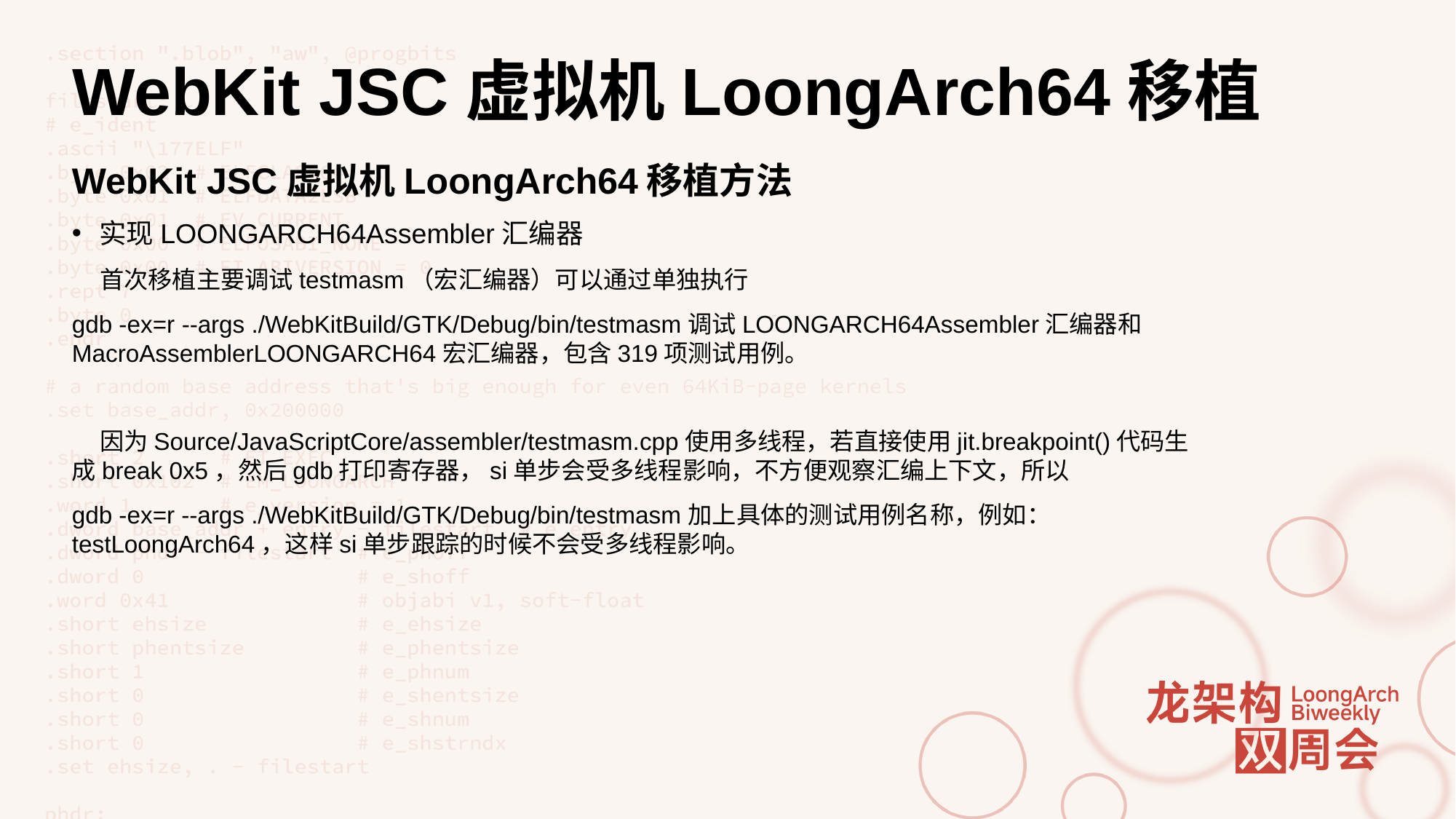

# WebKit JSC虚拟机LoongArch64移植
WebKit JSC虚拟机LoongArch64移植方法
实现LOONGARCH64Assembler汇编器
    首次移植主要调试testmasm（宏汇编器）可以通过单独执行
gdb -ex=r --args ./WebKitBuild/GTK/Debug/bin/testmasm调试LOONGARCH64Assembler汇编器和MacroAssemblerLOONGARCH64宏汇编器，包含319项测试用例。

    因为Source/JavaScriptCore/assembler/testmasm.cpp使用多线程，若直接使用jit.breakpoint()代码生成break 0x5，然后gdb打印寄存器，si单步会受多线程影响，不方便观察汇编上下文，所以
gdb -ex=r --args ./WebKitBuild/GTK/Debug/bin/testmasm加上具体的测试用例名称，例如：testLoongArch64，这样si单步跟踪的时候不会受多线程影响。